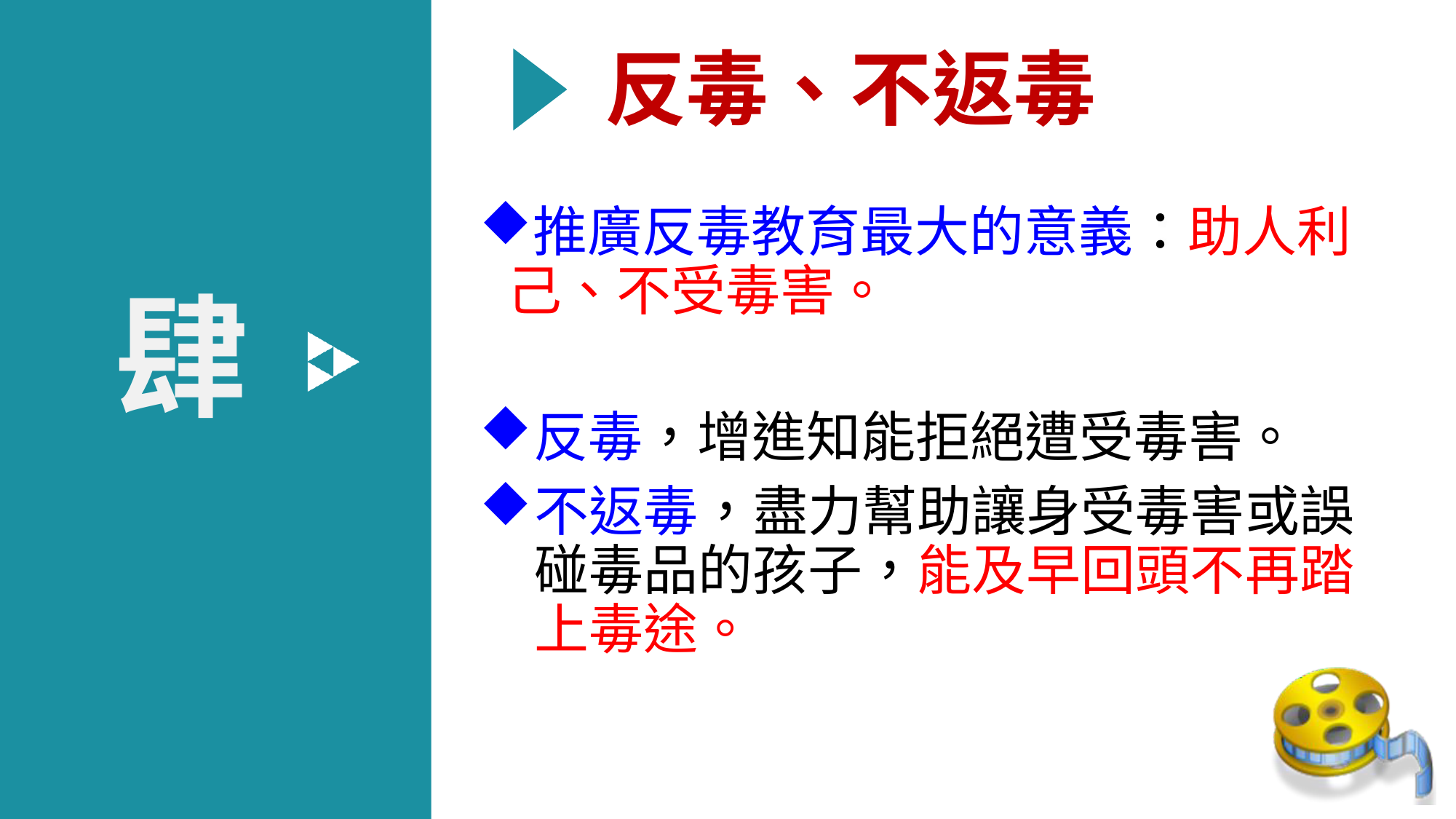

# 反毒、不返毒

推廣反毒教育最大的意義：助人利 己、不受毒害。
肆

反毒，增進知能拒絕遭受毒害。
不返毒，盡力幫助讓身受毒害或誤 碰毒品的孩子，能及早回頭不再踏 上毒途。